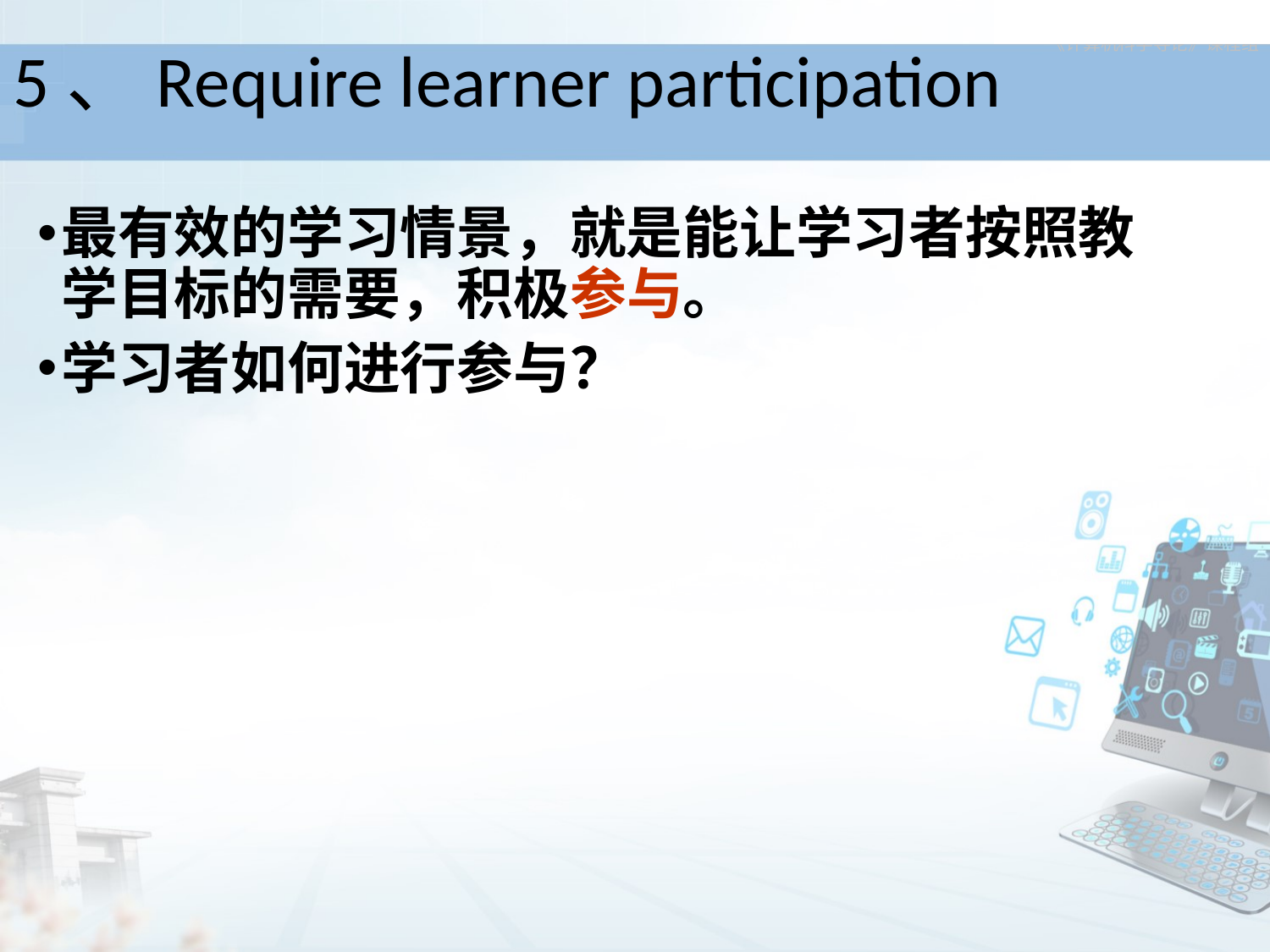

5、Require learner participation
最有效的学习情景，就是能让学习者按照教学目标的需要，积极参与。
学习者如何进行参与？